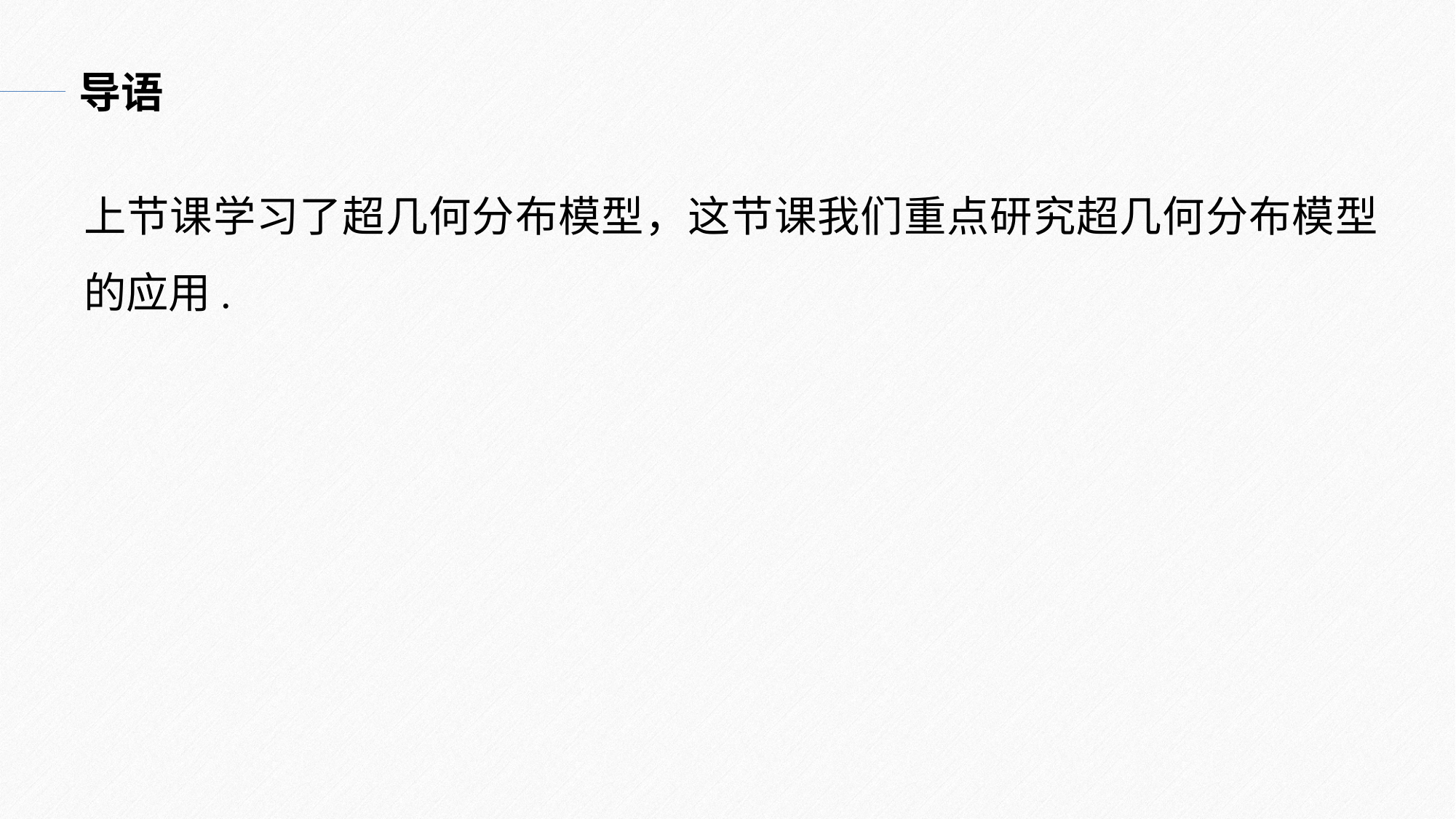

导语
上节课学习了超几何分布模型，这节课我们重点研究超几何分布模型的应用.